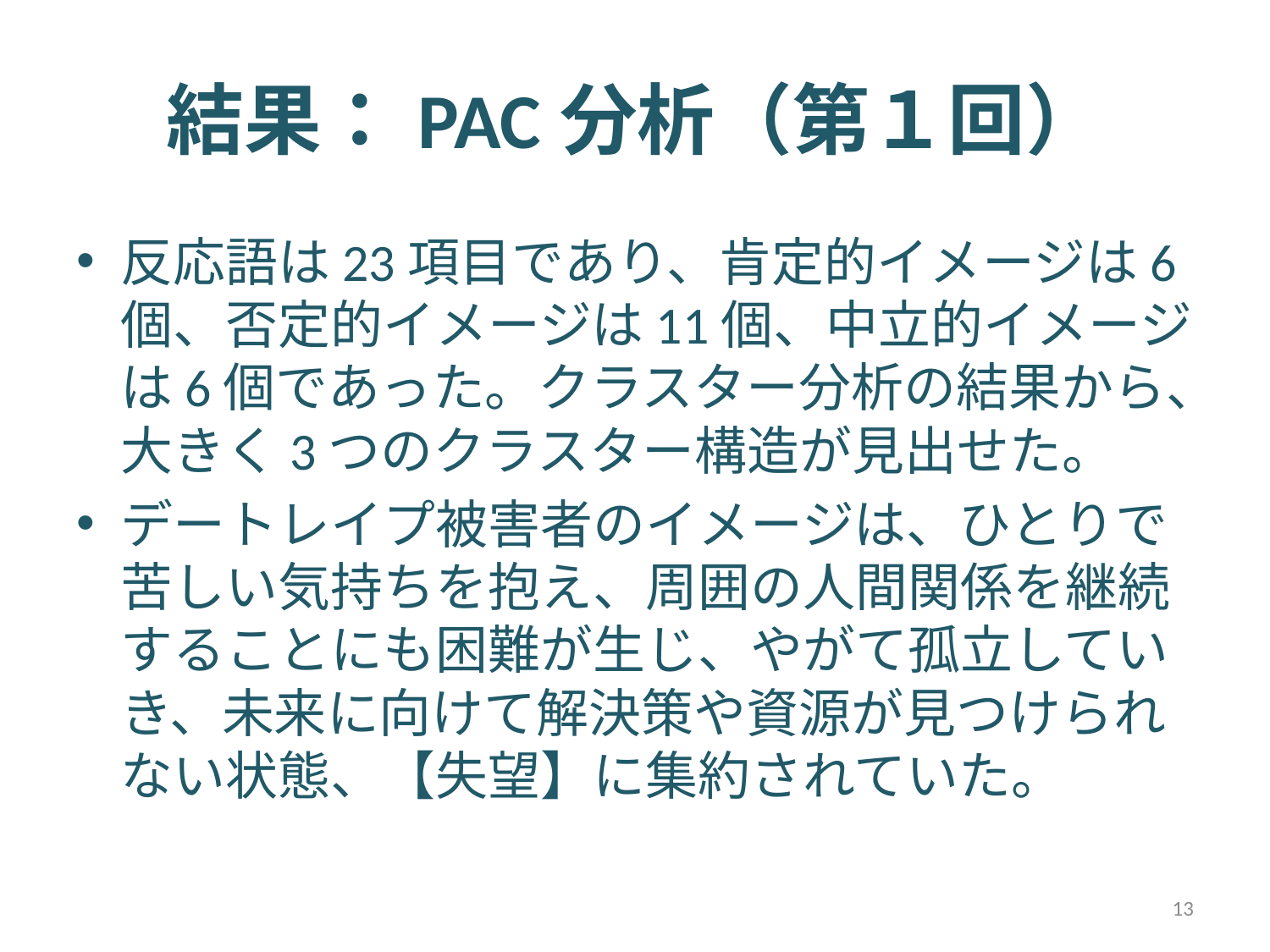

# 結果：PAC分析（第１回）
反応語は23項目であり、肯定的イメージは6個、否定的イメージは11個、中立的イメージは6個であった。クラスター分析の結果から、大きく3つのクラスター構造が見出せた。
デートレイプ被害者のイメージは、ひとりで苦しい気持ちを抱え、周囲の人間関係を継続することにも困難が生じ、やがて孤立していき、未来に向けて解決策や資源が見つけられない状態、【失望】に集約されていた。

13